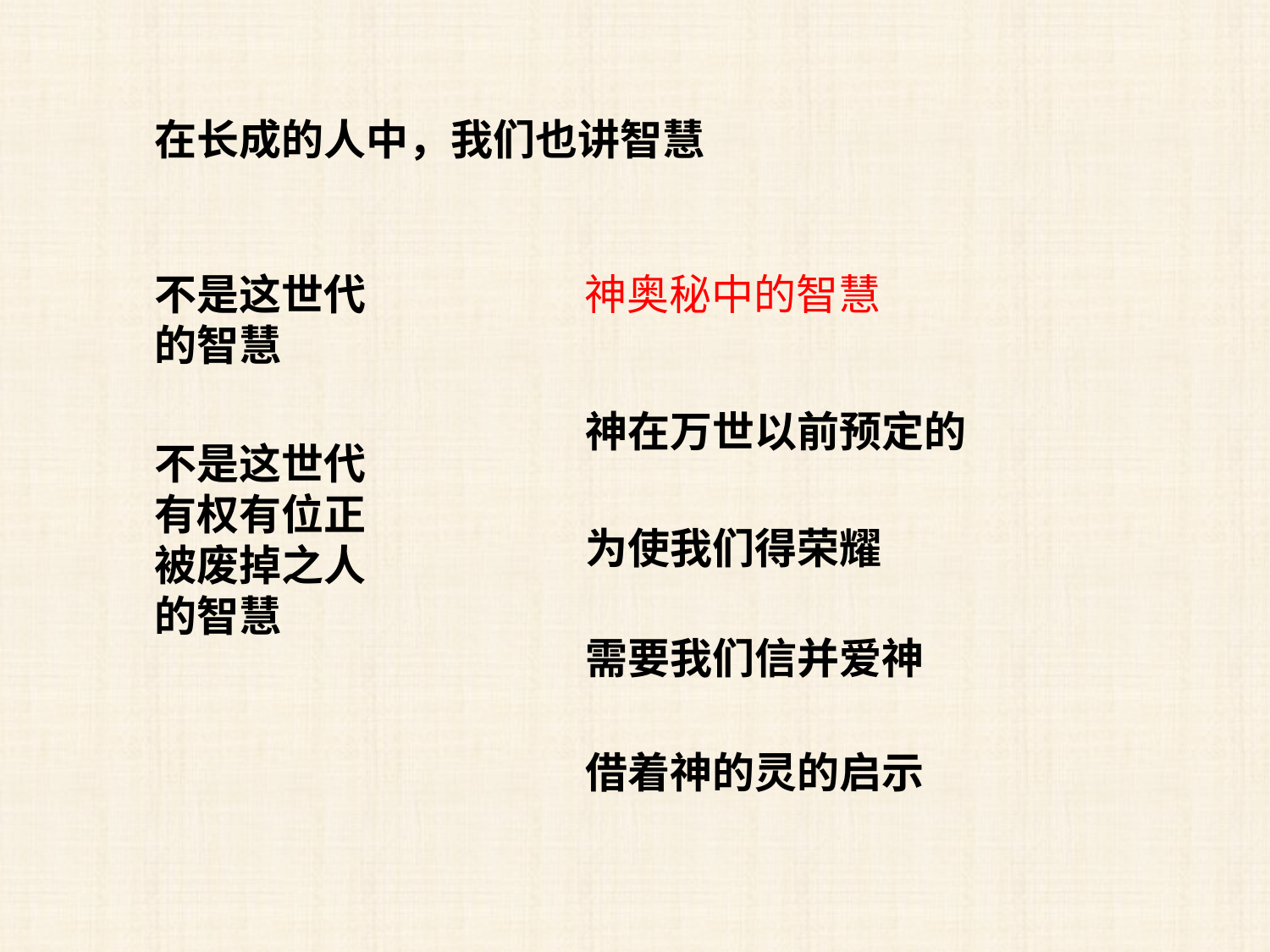

在长成的人中，我们也讲智慧
不是这世代的智慧
神奥秘中的智慧
神在万世以前预定的
不是这世代有权有位正被废掉之人的智慧
为使我们得荣耀
需要我们信并爱神
借着神的灵的启示